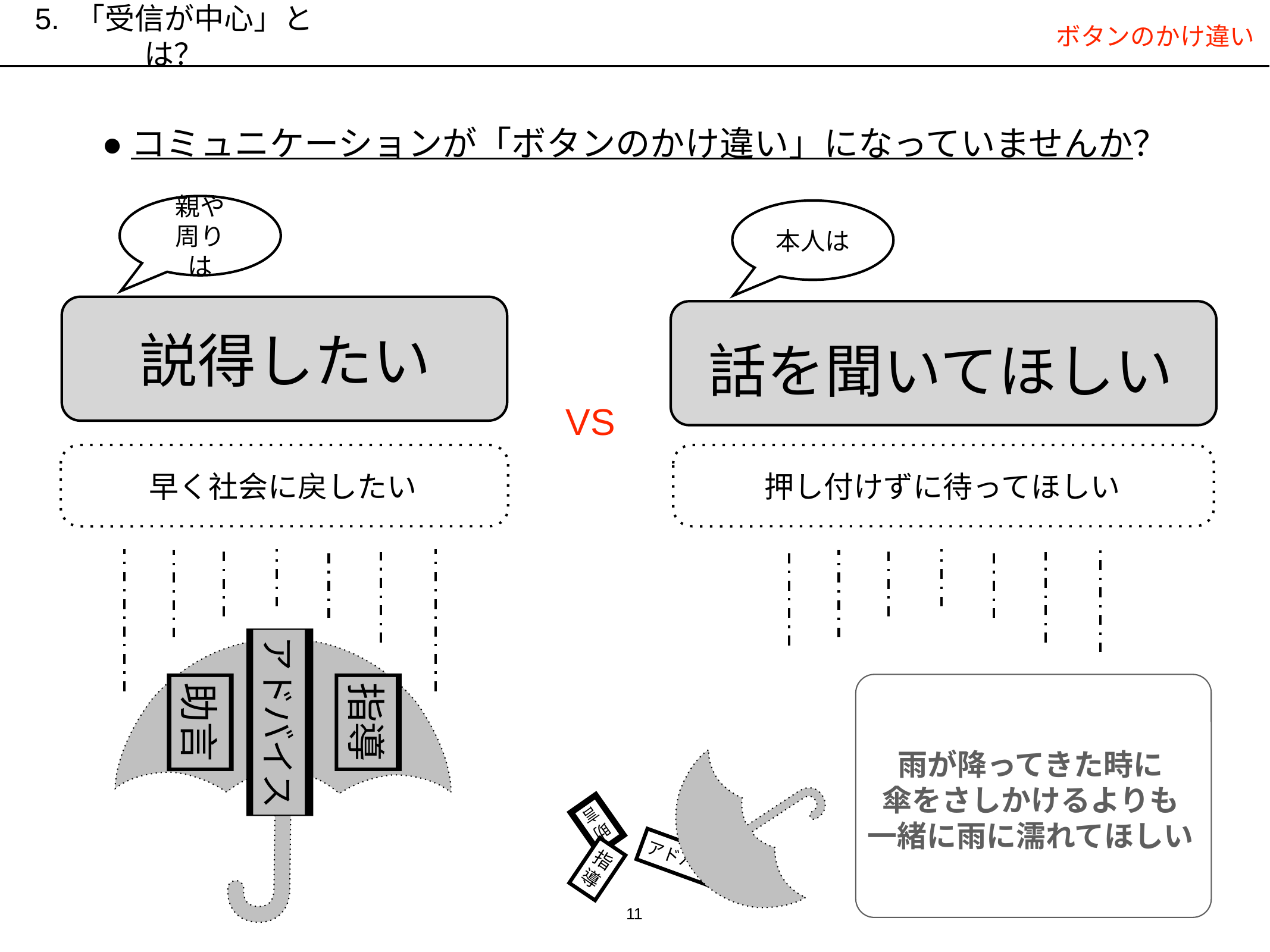

5. 「受信が中心」とは？
ボタンのかけ違い

●コミュニケーションが「ボタンのかけ違い」になっていませんか？
親や周りは

本人は

説得したい
話を聞いてほしい
VS

早く社会に戻したい
押し付けずに待ってほしい

助言
指導
アドバイス
雨が降ってきた時に
傘をさしかけるよりも
一緒に雨に濡れてほしい

助言

指導
アドバイス
11